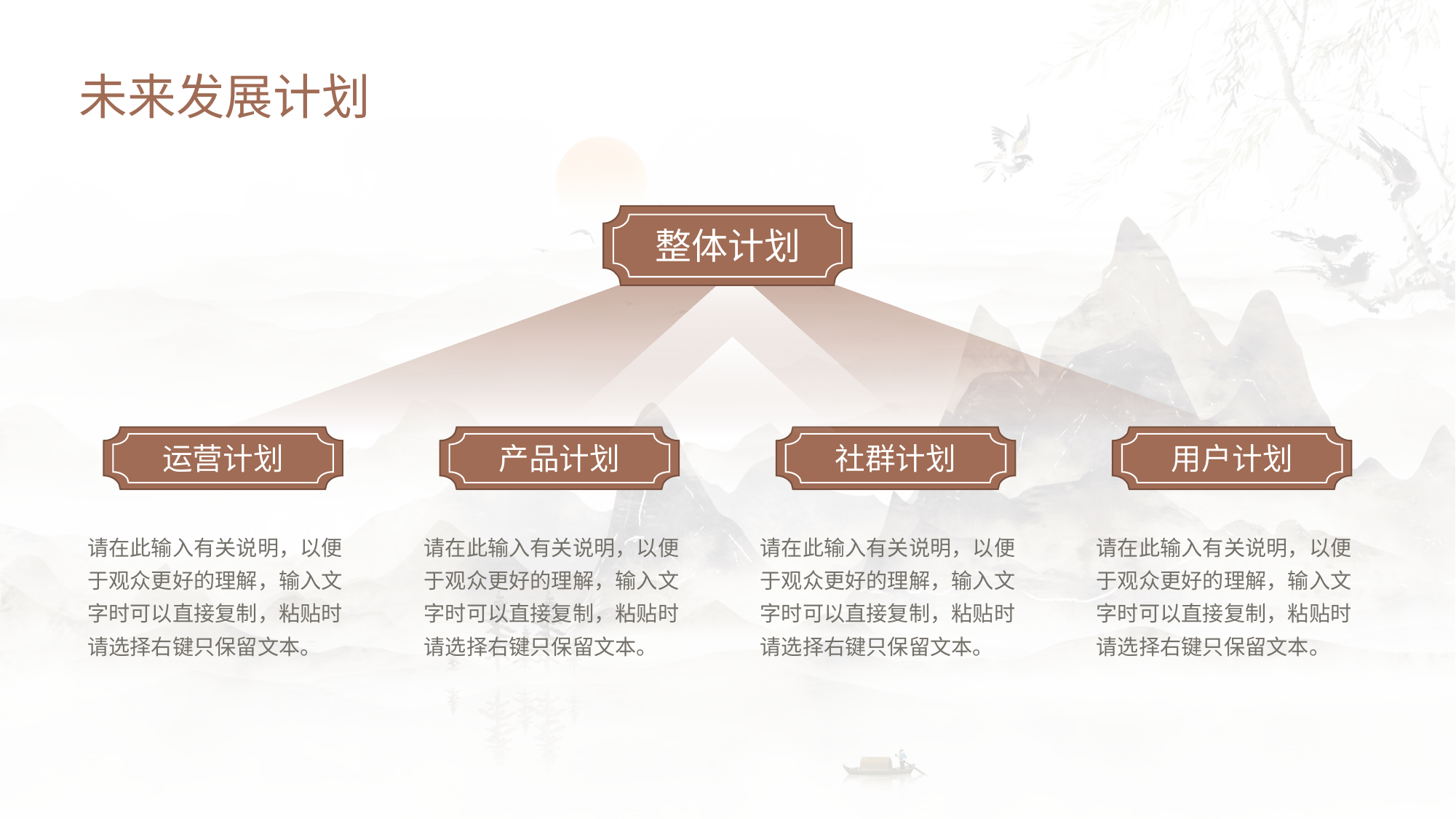

未来发展计划

整体计划

运营计划
产品计划
社群计划
用户计划
请在此输入有关说明，以便于观众更好的理解，输入文字时可以直接复制，粘贴时请选择右键只保留文本。
请在此输入有关说明，以便于观众更好的理解，输入文字时可以直接复制，粘贴时请选择右键只保留文本。
请在此输入有关说明，以便于观众更好的理解，输入文字时可以直接复制，粘贴时请选择右键只保留文本。
请在此输入有关说明，以便于观众更好的理解，输入文字时可以直接复制，粘贴时请选择右键只保留文本。